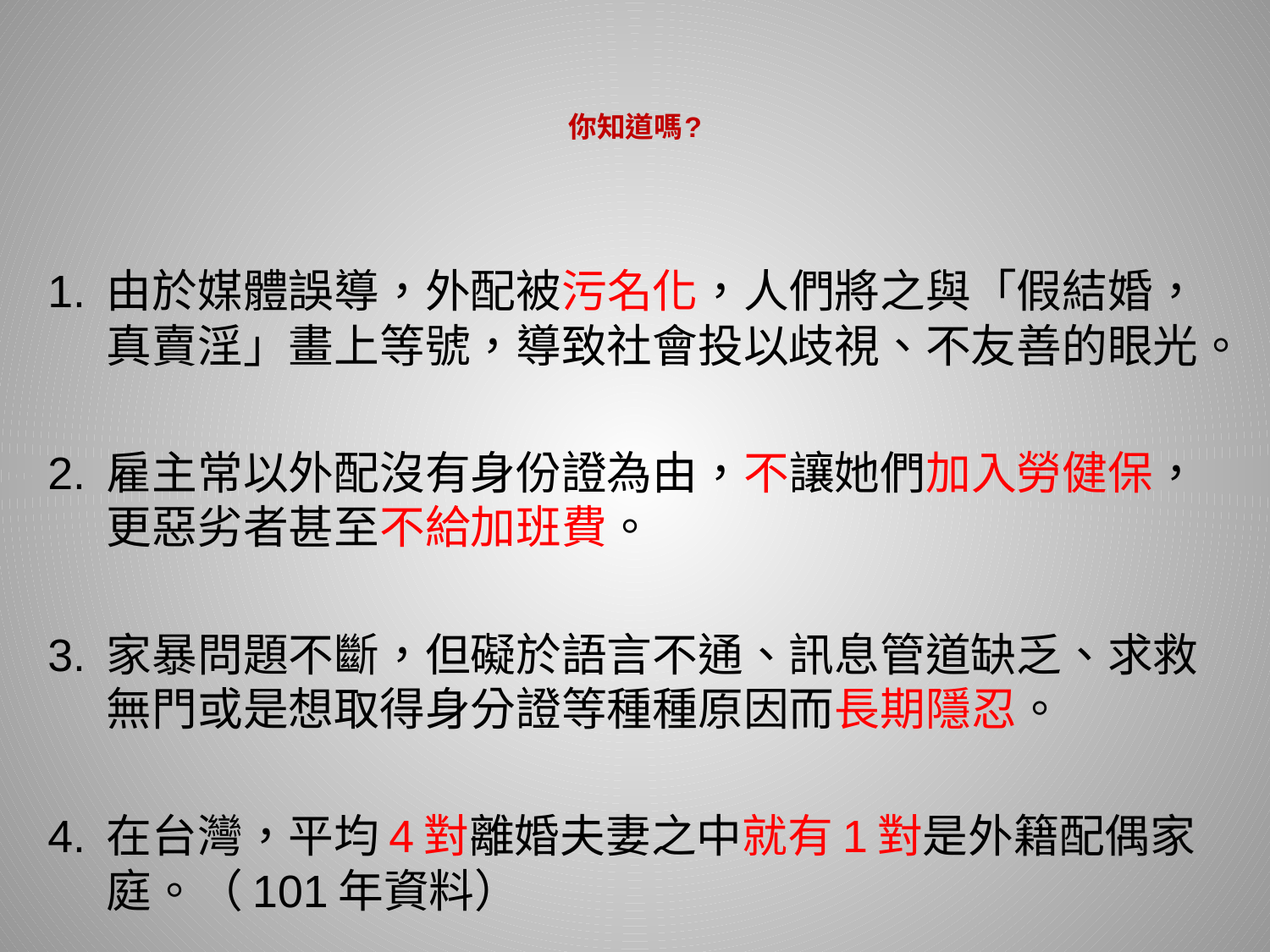

# 你知道嗎?
由於媒體誤導，外配被污名化，人們將之與「假結婚，真賣淫」畫上等號，導致社會投以歧視、不友善的眼光。

雇主常以外配沒有身份證為由，不讓她們加入勞健保，更惡劣者甚至不給加班費。

家暴問題不斷，但礙於語言不通、訊息管道缺乏、求救無門或是想取得身分證等種種原因而長期隱忍。

在台灣，平均4對離婚夫妻之中就有1對是外籍配偶家庭。（101年資料）